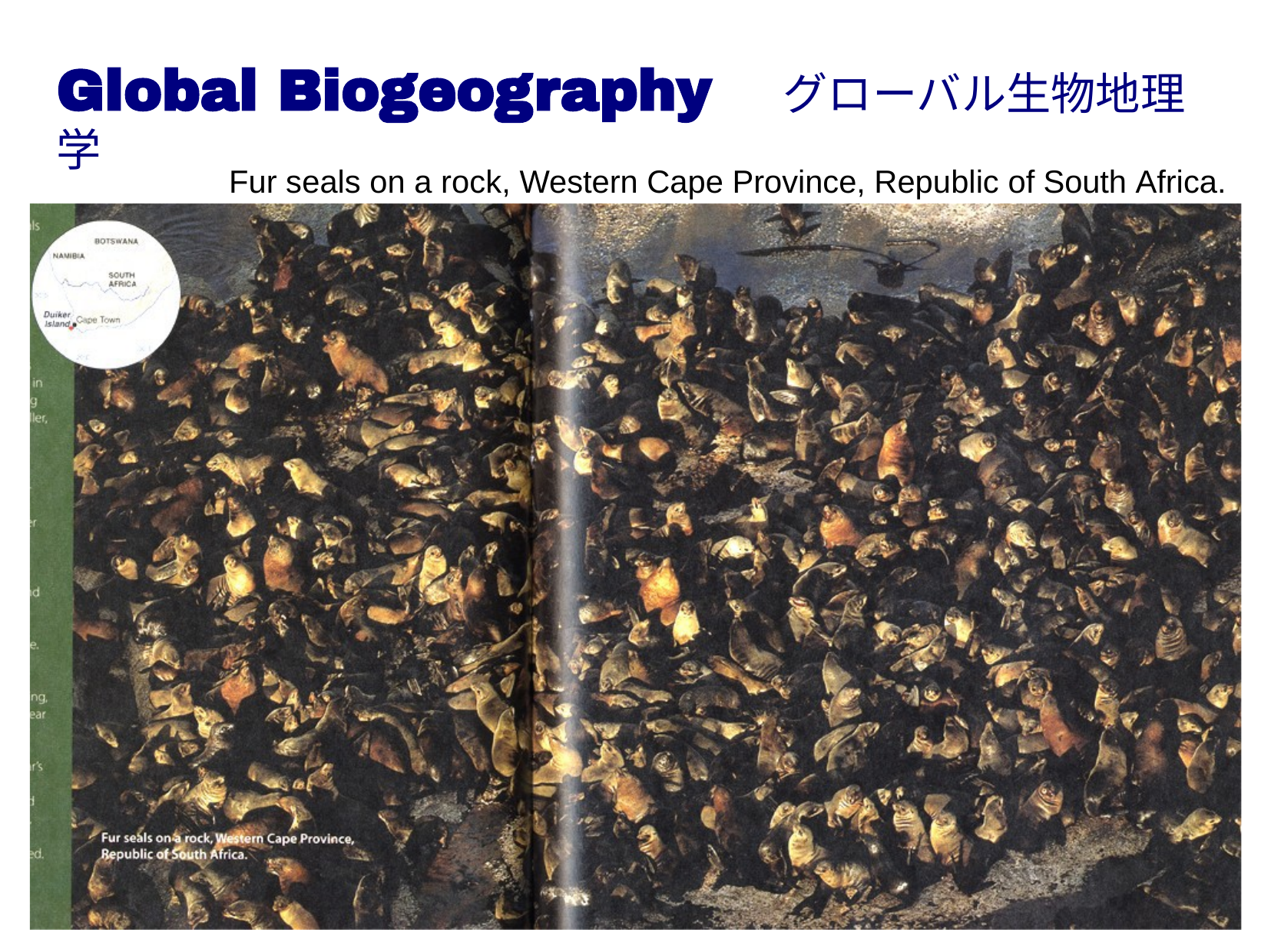

Global Biogeography　グローバル生物地理学
Fur seals on a rock, Western Cape Province, Republic of South Africa.